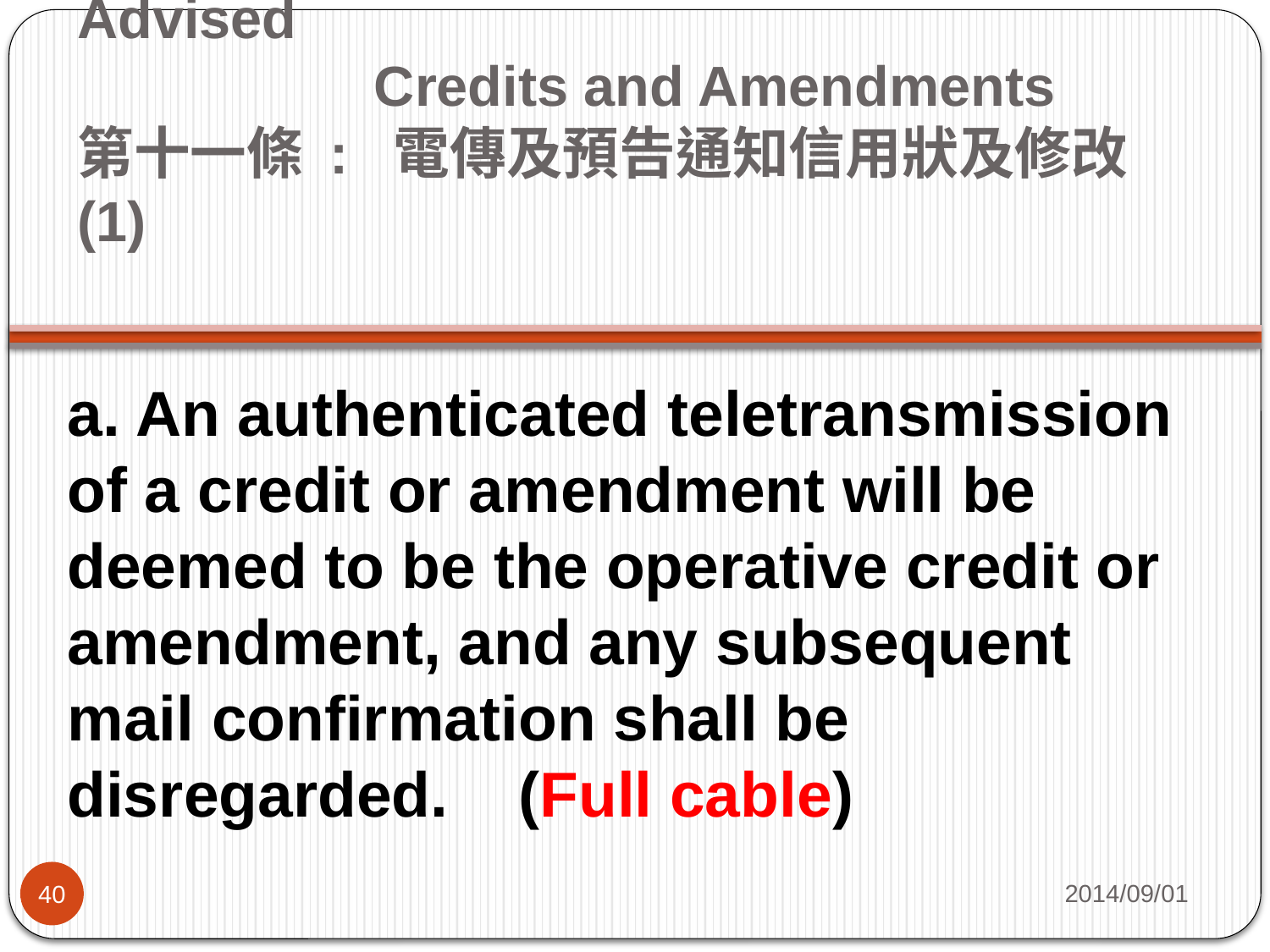

# Article 11:  Teletransmitted and Pre-Advised Credits and Amendments   第十一條 :  電傳及預告通知信用狀及修改   (1)
a. An authenticated teletransmission of a credit or amendment will be deemed to be the operative credit or amendment, and any subsequent mail confirmation shall be disregarded.    (Full cable)
2014/09/01
40